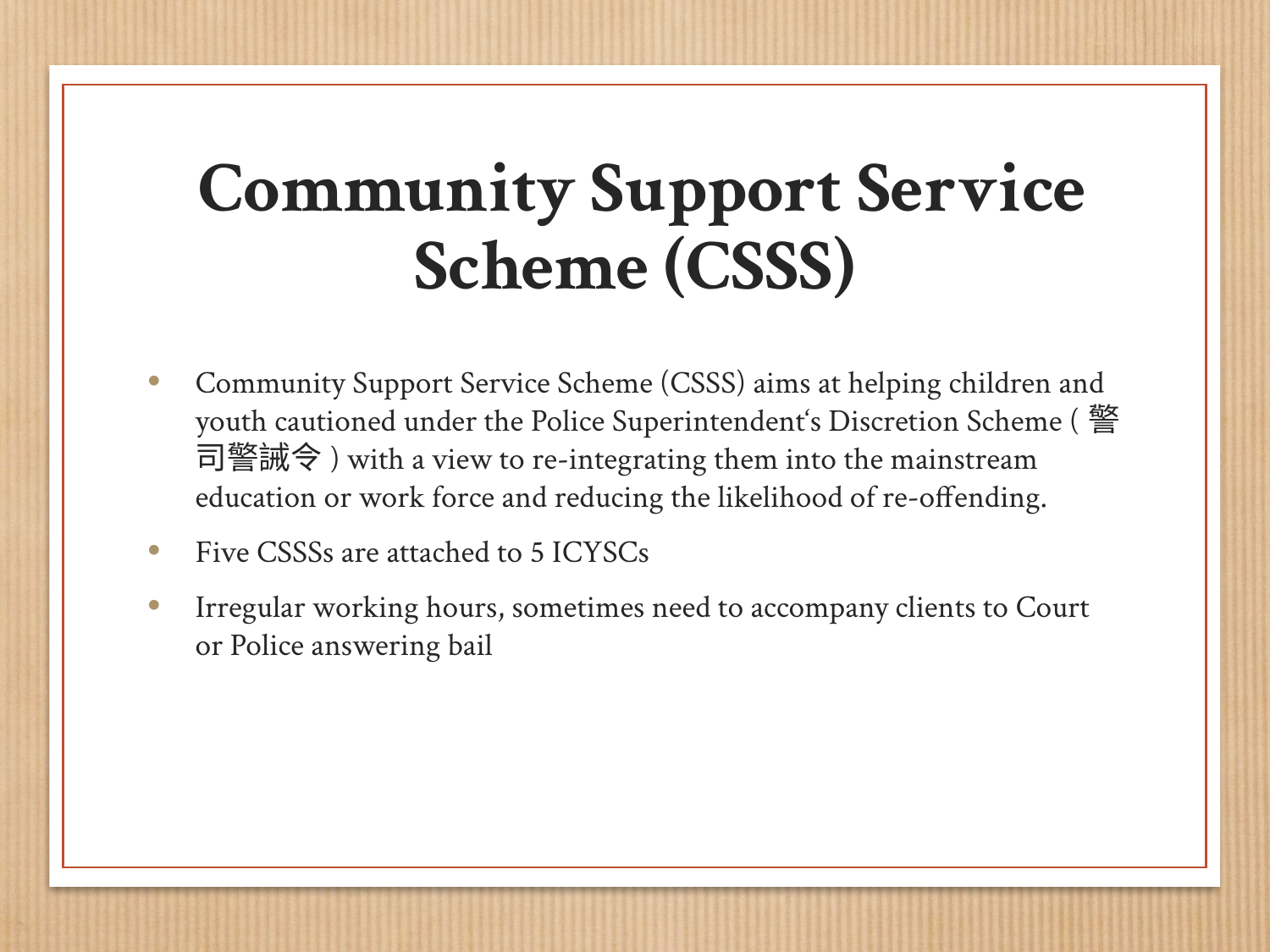

# Community Support Service Scheme (CSSS)
Community Support Service Scheme (CSSS) aims at helping children and youth cautioned under the Police Superintendent‘s Discretion Scheme (警司警誡令) with a view to re-integrating them into the mainstream education or work force and reducing the likelihood of re-offending.
Five CSSSs are attached to 5 ICYSCs
Irregular working hours, sometimes need to accompany clients to Court or Police answering bail